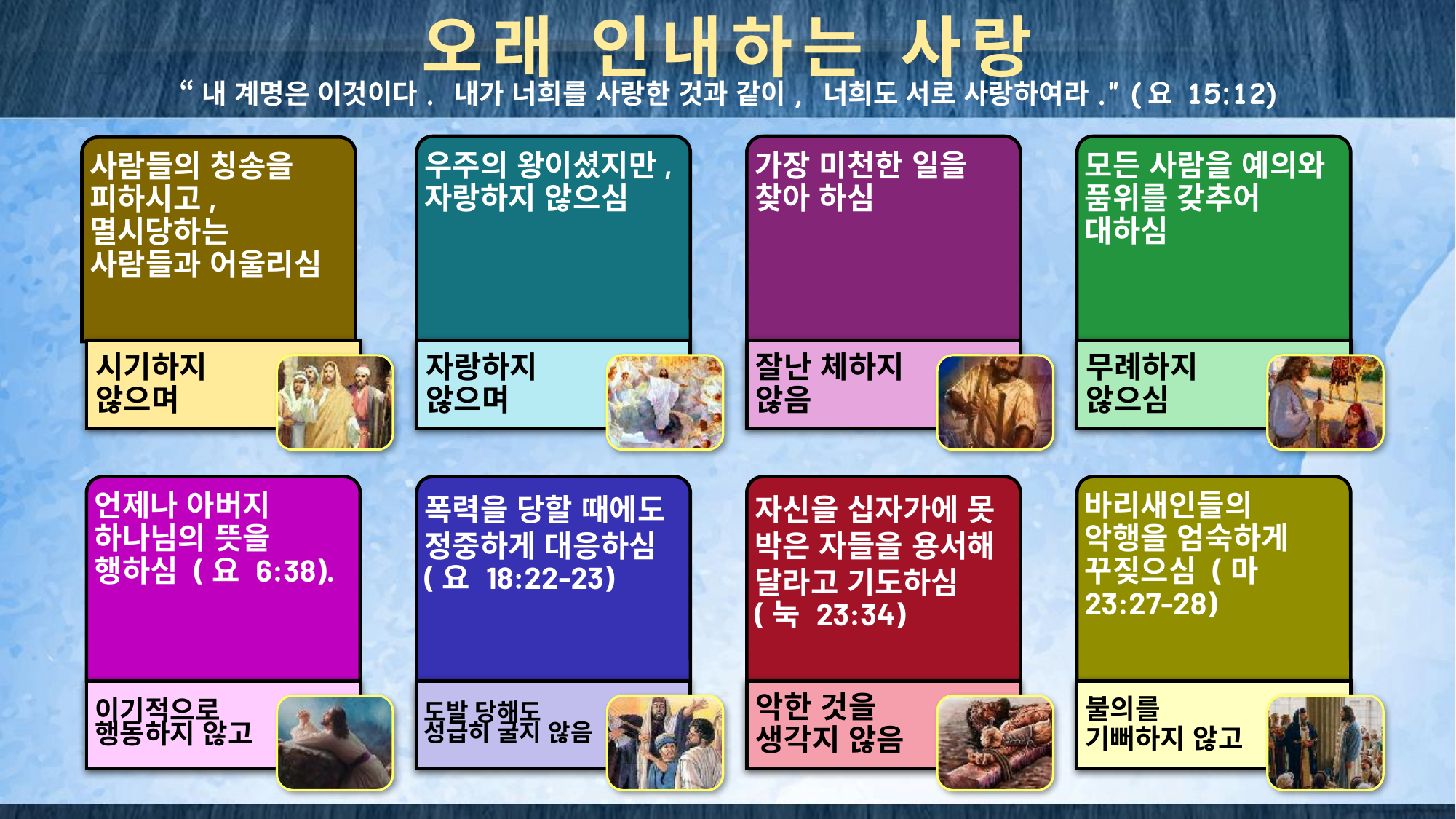

오래 인내하는 사랑
“내 계명은 이것이다. 내가 너희를 사랑한 것과 같이, 너희도 서로 사랑하여라.” (요 15:12)

사람들의 칭송을 피하시고, 멸시당하는 사람들과 어울리심
시기하지 않으며
우주의 왕이셨지만,  자랑하지 않으심
자랑하지 않으며
가장 미천한 일을 찾아 하심
잘난 체하지 않음
모든 사람을 예의와 품위를 갖추어 대하심
무례하지 않으심
언제나 아버지 하나님의 뜻을 행하심 (요 6:38).

이기적으로 행동하지 않고
폭력을 당할 때에도 정중하게 대응하심
(요 18:22-23)
도발 당해도 성급히 굴지 않음
자신을 십자가에 못 박은 자들을 용서해 달라고 기도하심
(눅 23:34)
악한 것을 생각지 않음
바리새인들의 악행을 엄숙하게 꾸짖으심 (마 23:27-28)
불의를 기뻐하지 않고